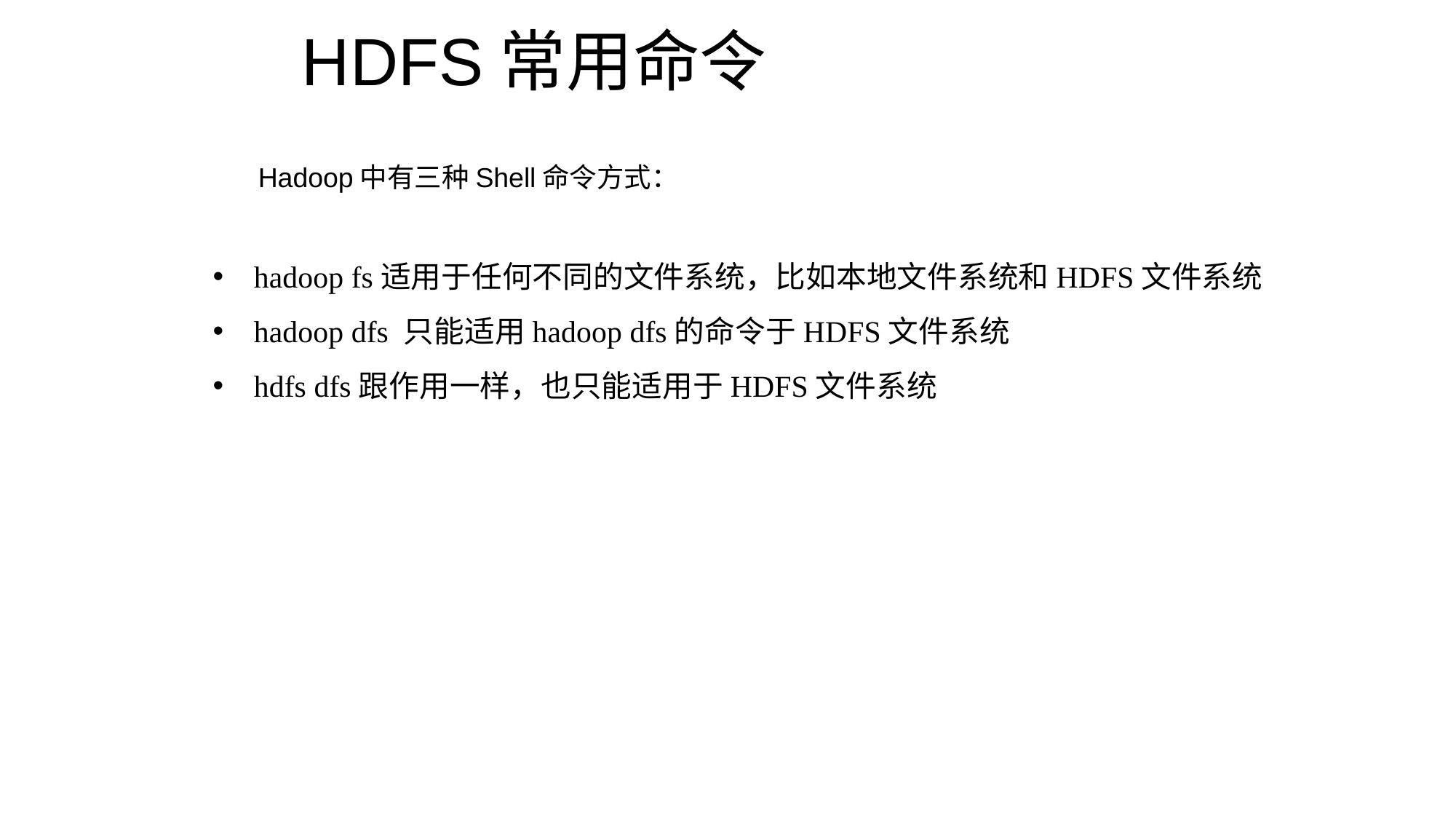

# HDFS常用命令
Hadoop中有三种Shell命令方式：
hadoop fs适用于任何不同的文件系统，比如本地文件系统和HDFS文件系统
hadoop dfs 只能适用hadoop dfs的命令于HDFS文件系统
hdfs dfs跟作用一样，也只能适用于HDFS文件系统